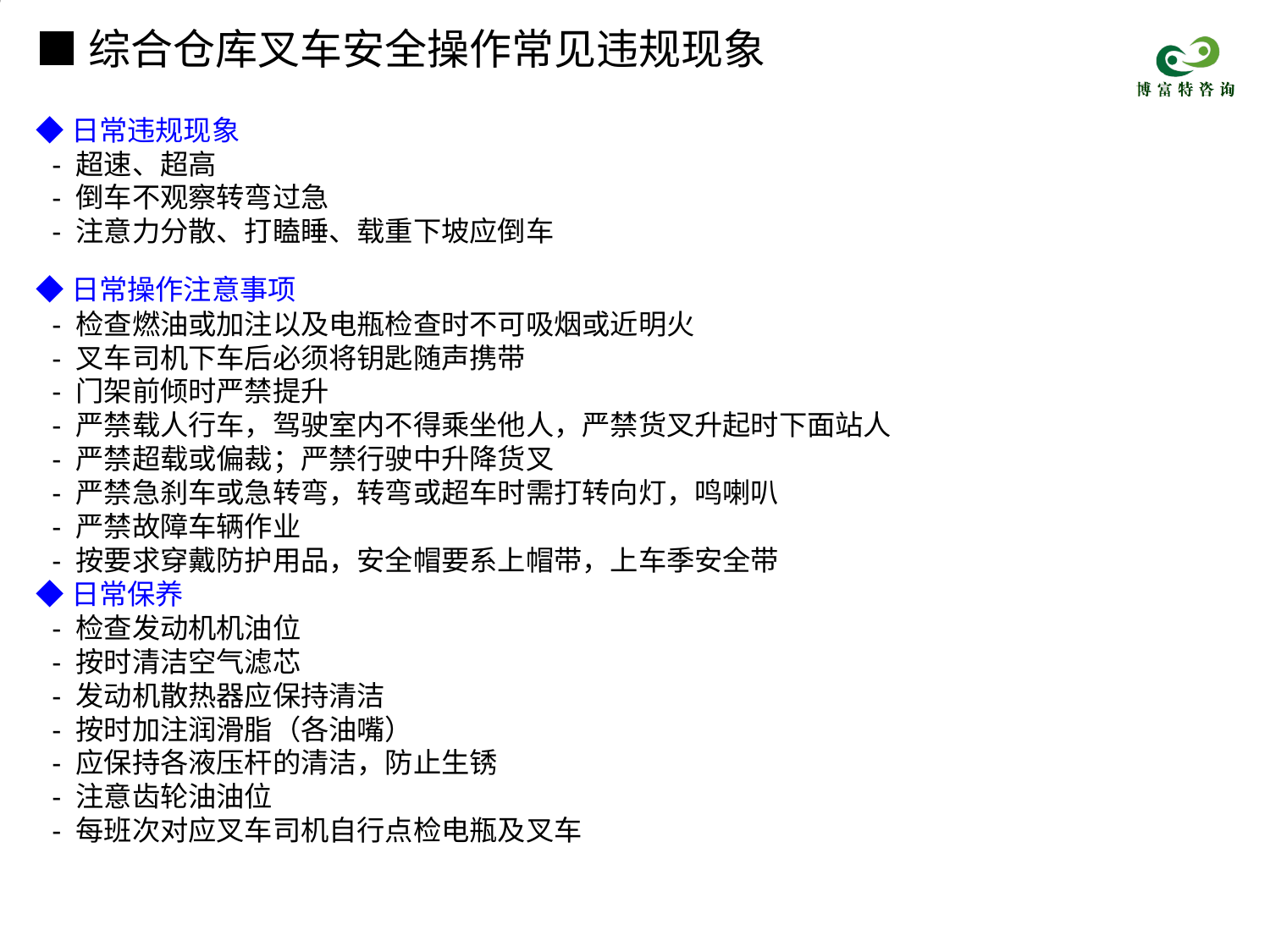

■综合仓库叉车安全操作常见违规现象
◆日常违规现象
  - 超速、超高
  - 倒车不观察转弯过急
  - 注意力分散、打瞌睡、载重下坡应倒车
◆日常操作注意事项
  - 检查燃油或加注以及电瓶检查时不可吸烟或近明火
  - 叉车司机下车后必须将钥匙随声携带
  - 门架前倾时严禁提升
  - 严禁载人行车，驾驶室内不得乘坐他人，严禁货叉升起时下面站人
  - 严禁超载或偏裁；严禁行驶中升降货叉
  - 严禁急刹车或急转弯，转弯或超车时需打转向灯，鸣喇叭
  - 严禁故障车辆作业
  - 按要求穿戴防护用品，安全帽要系上帽带，上车季安全带
◆日常保养
  - 检查发动机机油位
  - 按时清洁空气滤芯
  - 发动机散热器应保持清洁
  - 按时加注润滑脂（各油嘴）
  - 应保持各液压杆的清洁，防止生锈
  - 注意齿轮油油位
  - 每班次对应叉车司机自行点检电瓶及叉车